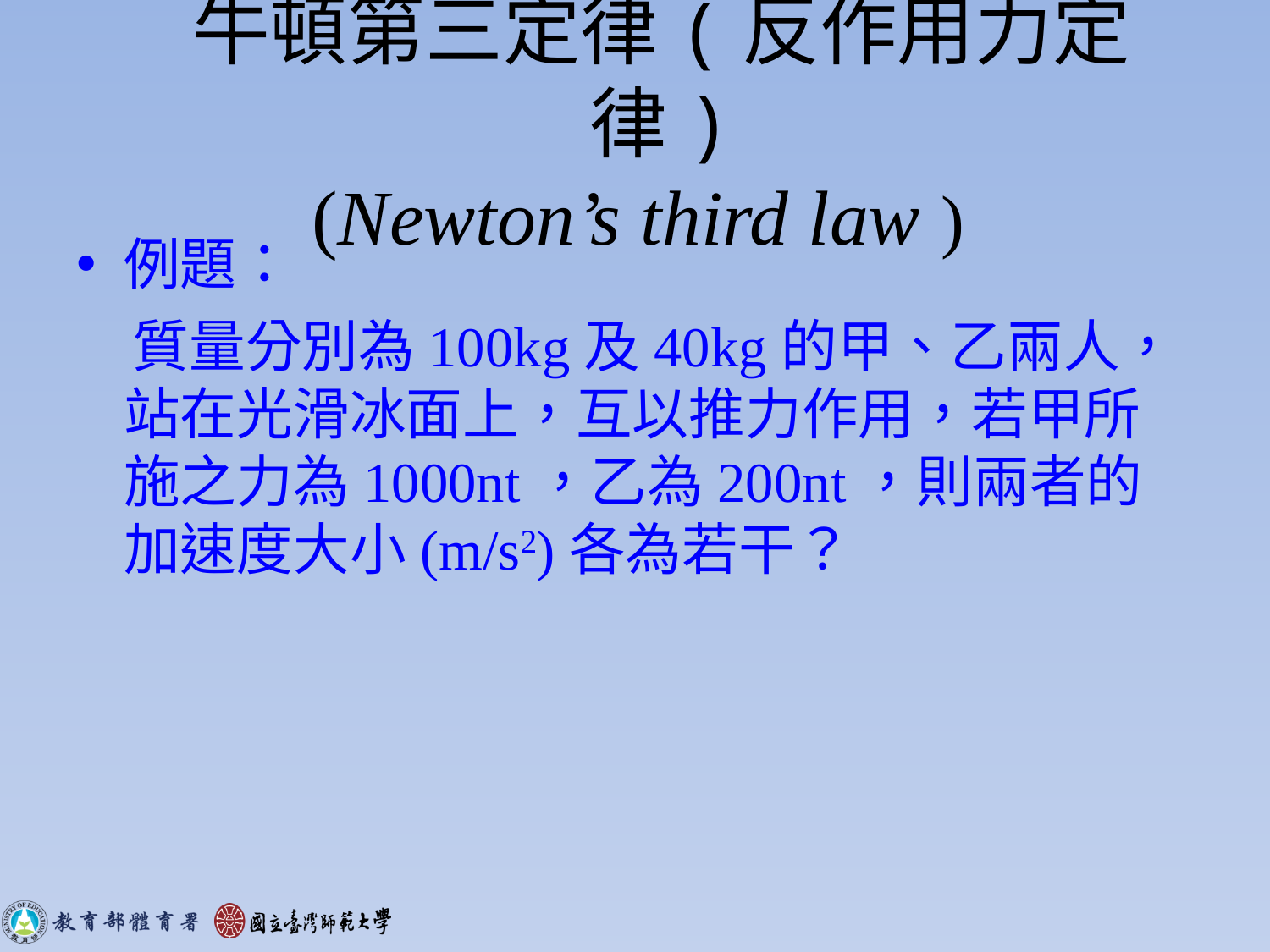

# 牛頓第三定律(反作用力定律) (Newton’s third law )
例題：
　質量分別為100kg及40kg的甲、乙兩人，站在光滑冰面上，互以推力作用，若甲所施之力為1000nt，乙為200nt，則兩者的加速度大小(m/s2)各為若干？